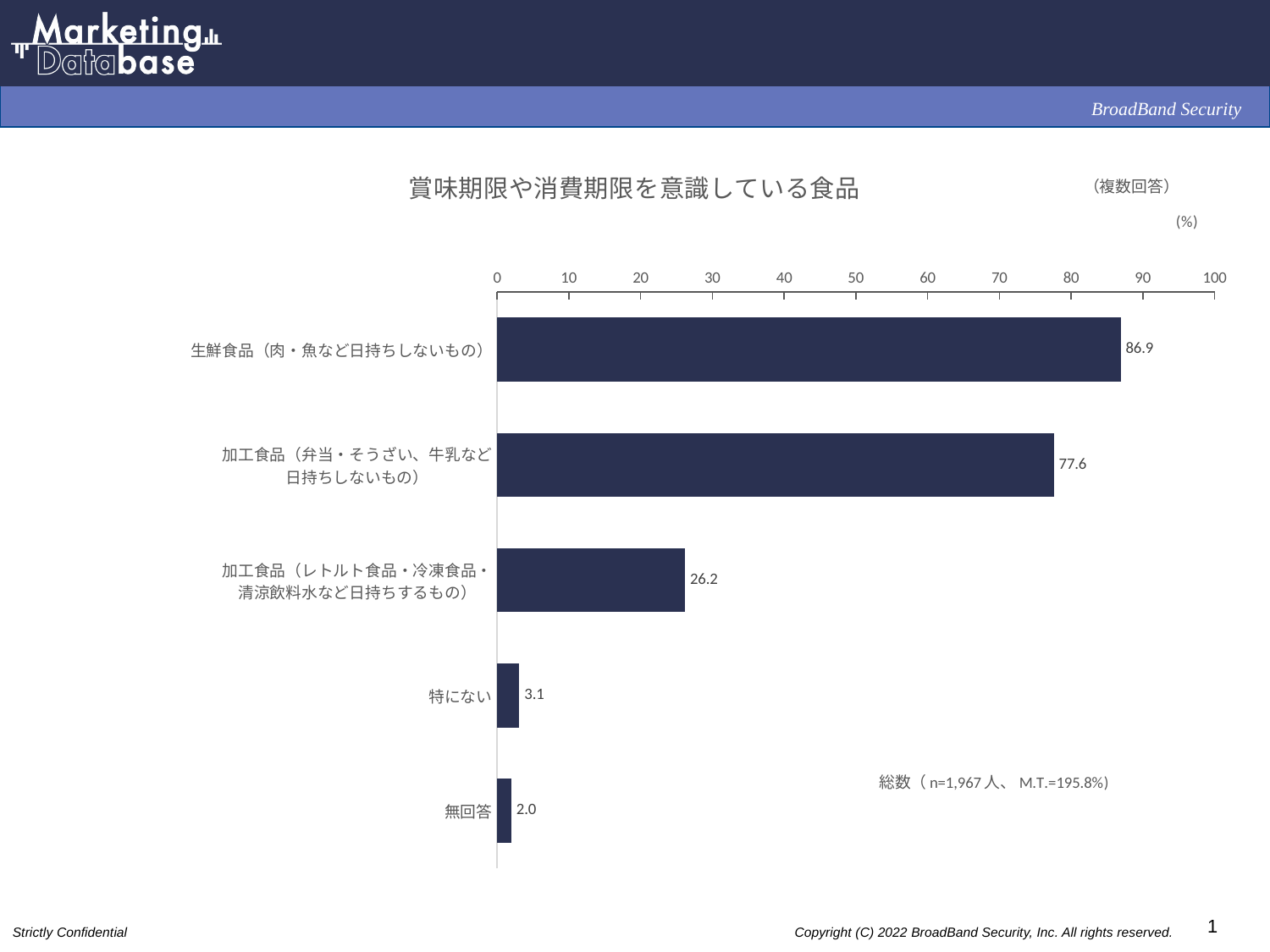

### Chart: 賞味期限や消費期限を意識している食品

| Category |  |
|---|---|
| 生鮮食品（肉・魚など日持ちしないもの） | 86.9 |
| 加工食品（弁当・そうざい、牛乳など
日持ちしないもの） | 77.6 |
| 加工食品（レトルト食品・冷凍食品・
清涼飲料水など日持ちするもの） | 26.2 |
| 特にない | 3.1 |
| 無回答 | 2.0 |